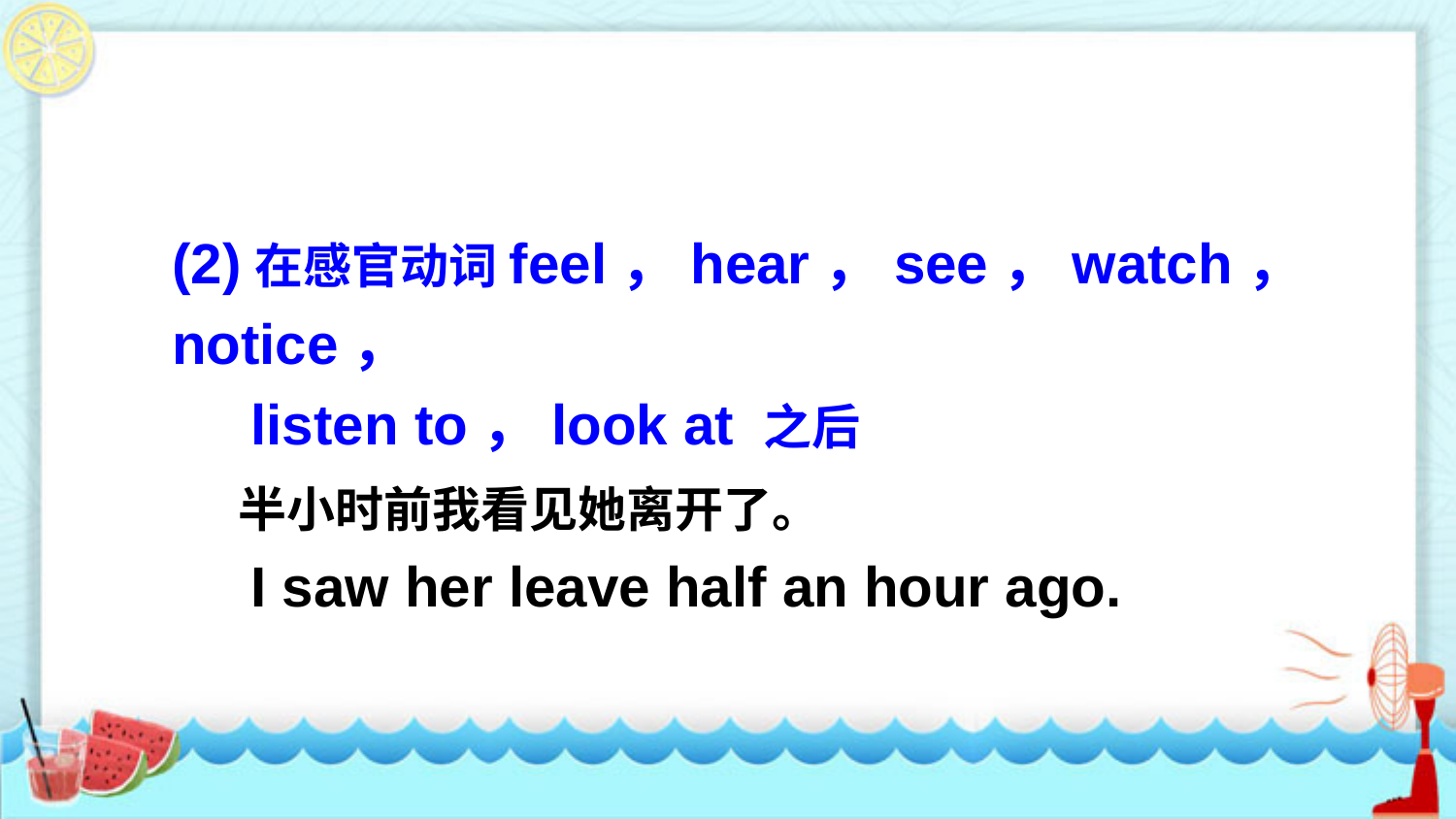

(2)在感官动词feel，hear，see，watch，notice，
     listen to，look at 之后
     半小时前我看见她离开了。
     I saw her leave half an hour ago.